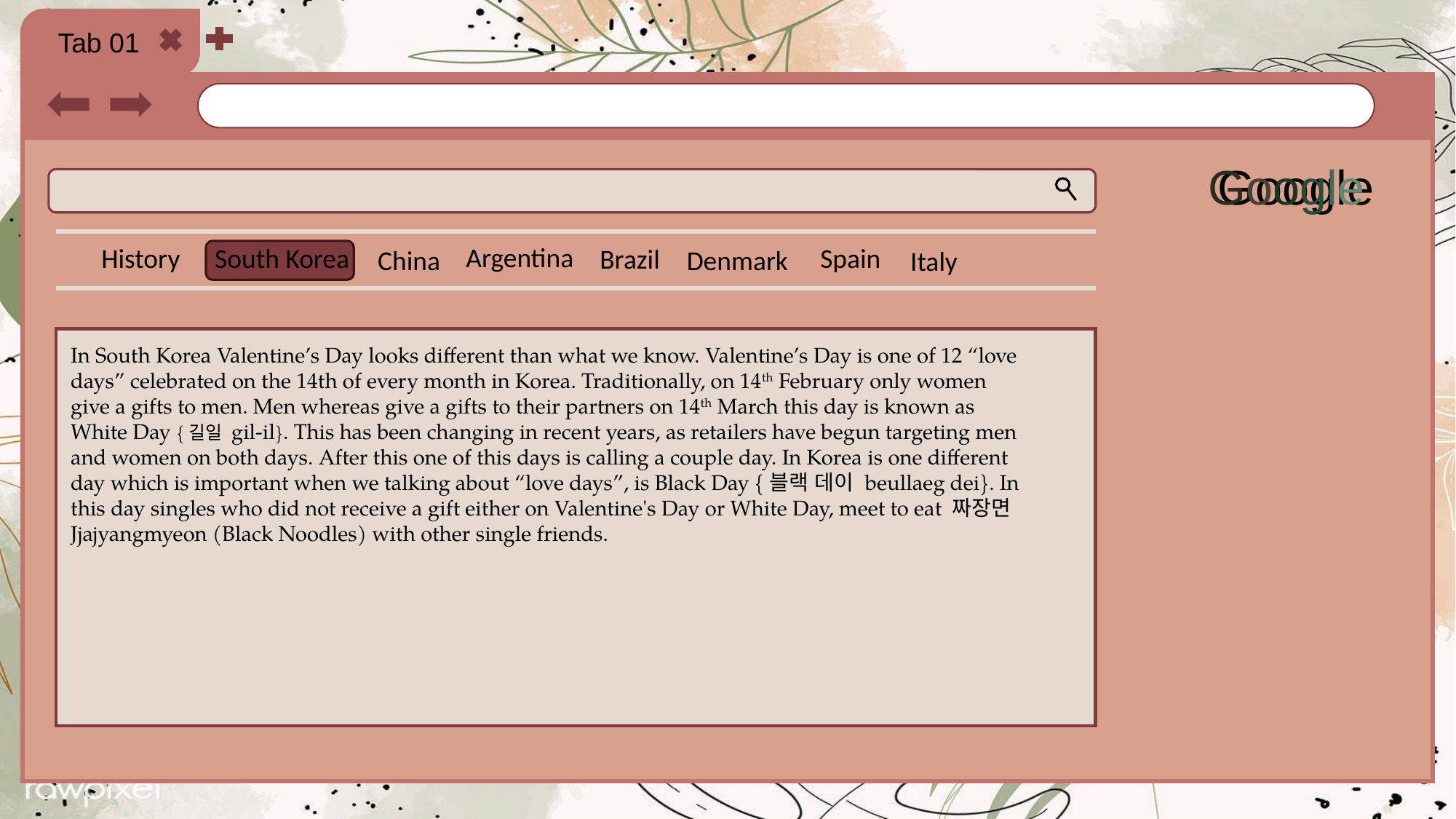

Tab 01

Google
Google

Argentina
History
South Korea
Spain
Brazil
China
Denmark
Italy

In South Korea Valentine’s Day looks different than what we know. Valentine’s Day is one of 12 “love days” celebrated on the 14th of every month in Korea. Traditionally, on 14th February only women give a gifts to men. Men whereas give a gifts to their partners on 14th March this day is known as White Day {길일 gil-il}. This has been changing in recent years, as retailers have begun targeting men and women on both days. After this one of this days is calling a couple day. In Korea is one different day which is important when we talking about “love days”, is Black Day {블랙 데이 beullaeg dei}. In this day singles who did not receive a gift either on Valentine's Day or White Day, meet to eat 짜장면  Jjajyangmyeon (Black Noodles) with other single friends.